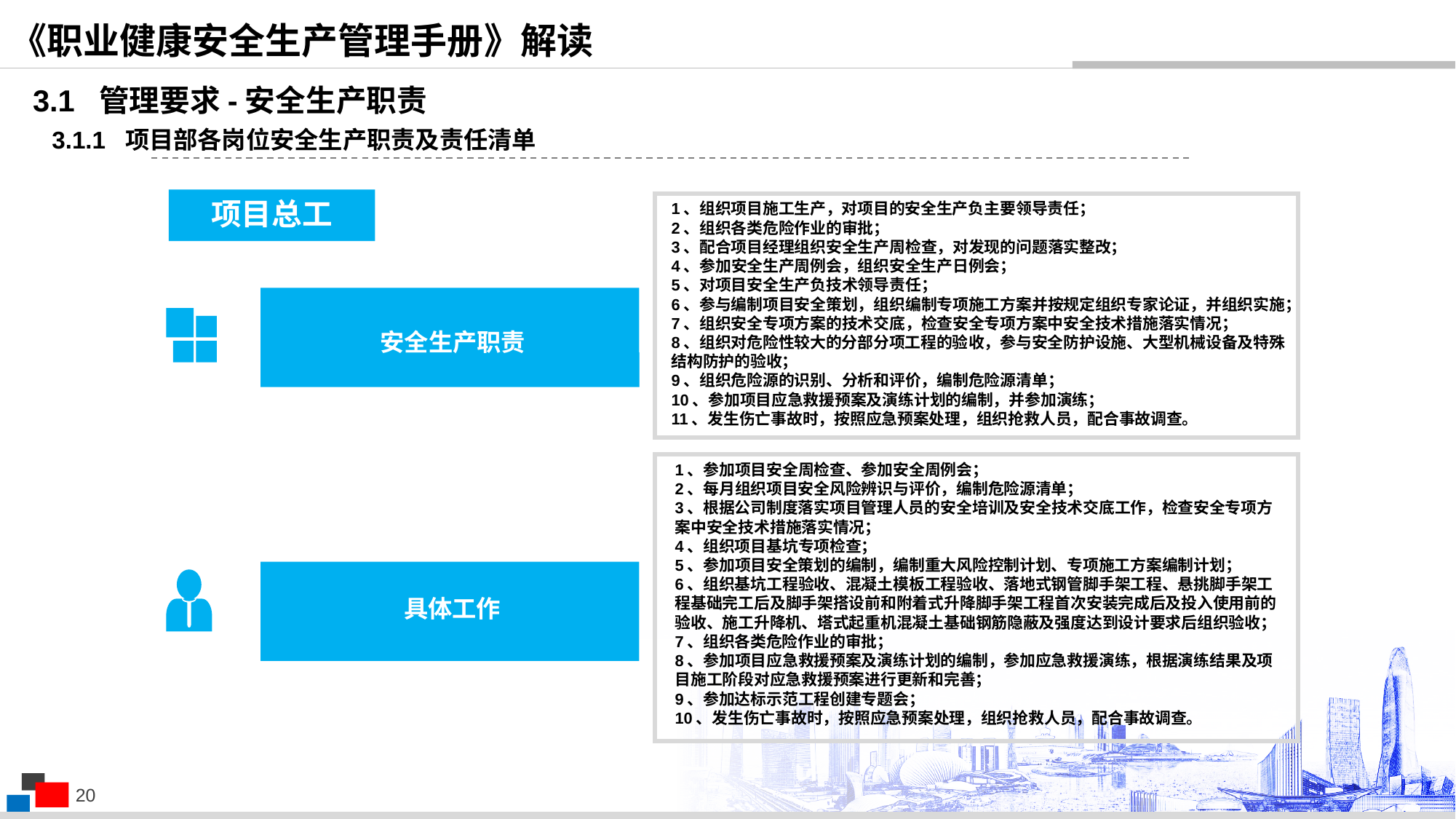

《职业健康安全生产管理手册》解读

3.1  管理要求-安全生产职责
3.1.1  项目部各岗位安全生产职责及责任清单
项目总工

1、组织项目施工生产，对项目的安全生产负主要领导责任；
2、组织各类危险作业的审批；
3、配合项目经理组织安全生产周检查，对发现的问题落实整改；
4、参加安全生产周例会，组织安全生产日例会；
5、对项目安全生产负技术领导责任；
6、参与编制项目安全策划，组织编制专项施工方案并按规定组织专家论证，并组织实施；
7、组织安全专项方案的技术交底，检查安全专项方案中安全技术措施落实情况；
8、组织对危险性较大的分部分项工程的验收，参与安全防护设施、大型机械设备及特殊结构防护的验收；
9、组织危险源的识别、分析和评价，编制危险源清单；
10、参加项目应急救援预案及演练计划的编制，并参加演练；
11、发生伤亡事故时，按照应急预案处理，组织抢救人员，配合事故调查。

安全生产职责
1、参加项目安全周检查、参加安全周例会；
2、每月组织项目安全风险辨识与评价，编制危险源清单；
3、根据公司制度落实项目管理人员的安全培训及安全技术交底工作，检查安全专项方案中安全技术措施落实情况；
4、组织项目基坑专项检查；
5、参加项目安全策划的编制，编制重大风险控制计划、专项施工方案编制计划；
6、组织基坑工程验收、混凝土模板工程验收、落地式钢管脚手架工程、悬挑脚手架工程基础完工后及脚手架搭设前和附着式升降脚手架工程首次安装完成后及投入使用前的验收、施工升降机、塔式起重机混凝土基础钢筋隐蔽及强度达到设计要求后组织验收；
7、组织各类危险作业的审批；
8、参加项目应急救援预案及演练计划的编制，参加应急救援演练，根据演练结果及项目施工阶段对应急救援预案进行更新和完善；
9、参加达标示范工程创建专题会；
10、发生伤亡事故时，按照应急预案处理，组织抢救人员，配合事故调查。

具体工作